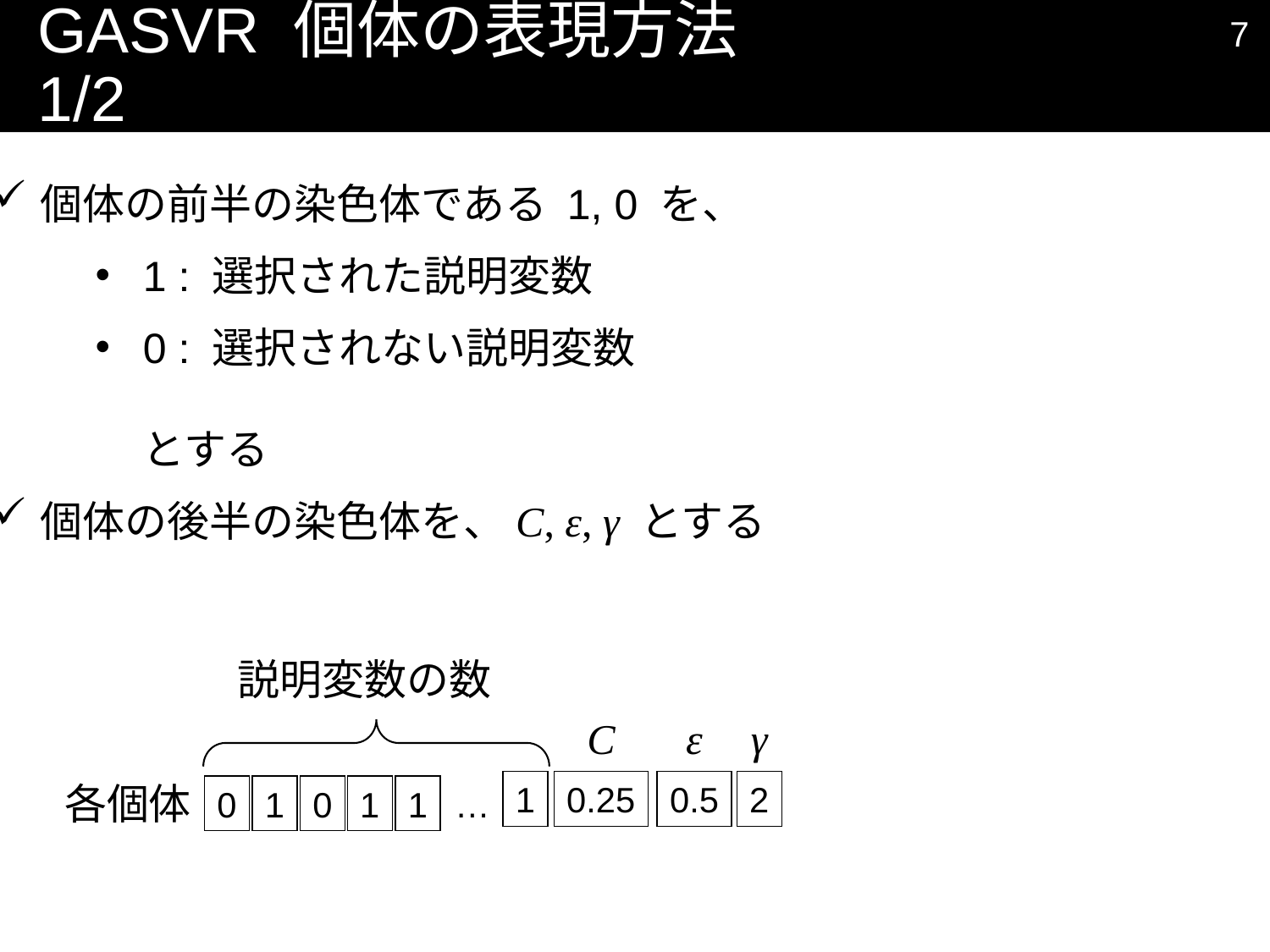

7
# GASVR 個体の表現方法 1/2
個体の前半の染色体である 1, 0 を、
1 : 選択された説明変数
0 : 選択されない説明変数
とする
個体の後半の染色体を、C, ε, γ とする

説明変数の数
C
ε
γ
各個体
1
0.25
0.5
2
…
0
1
0
1
1